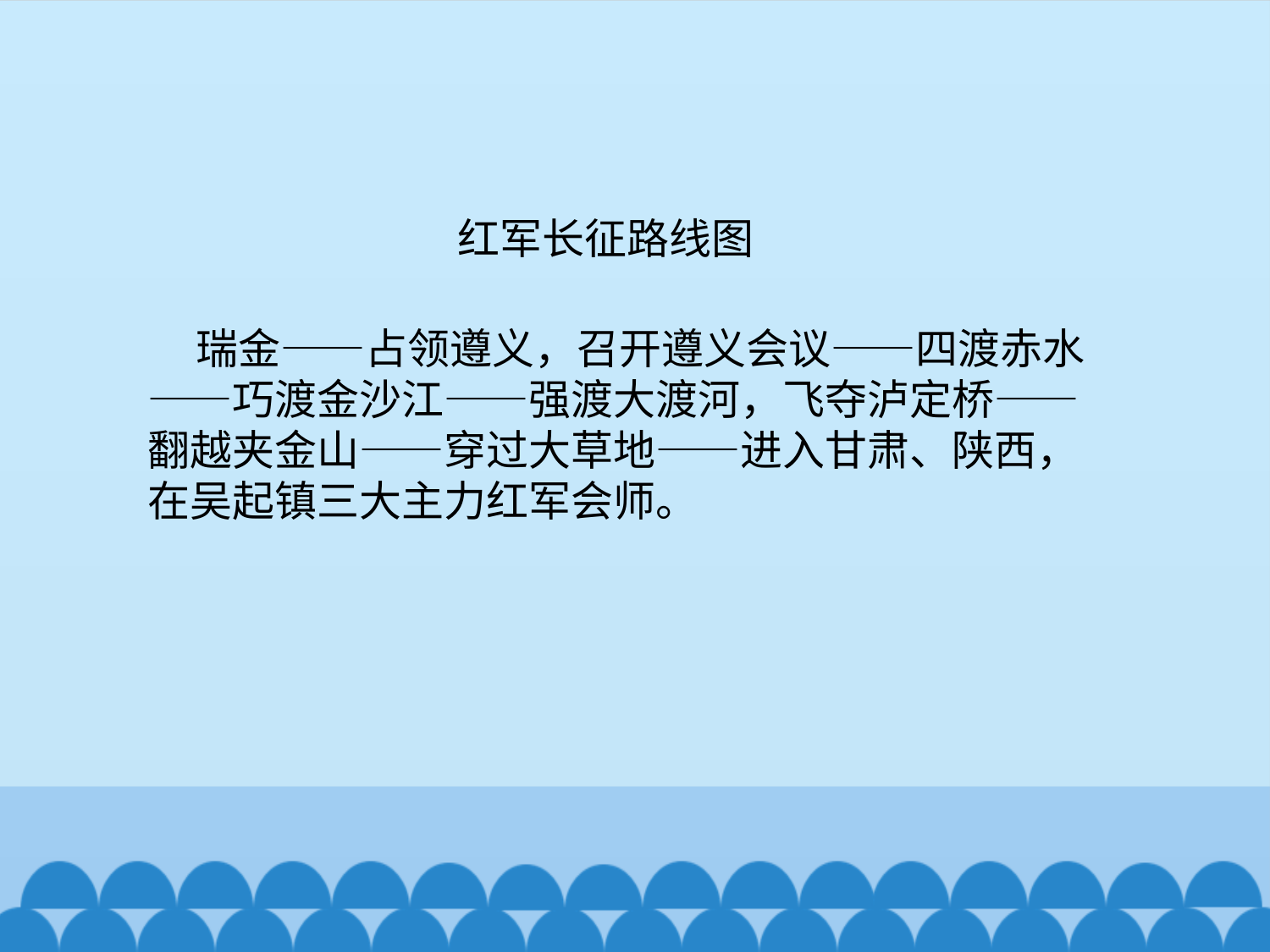

红军长征路线图
    瑞金——占领遵义，召开遵义会议——四渡赤水——巧渡金沙江——强渡大渡河，飞夺泸定桥——翻越夹金山——穿过大草地——进入甘肃、陕西，在吴起镇三大主力红军会师。